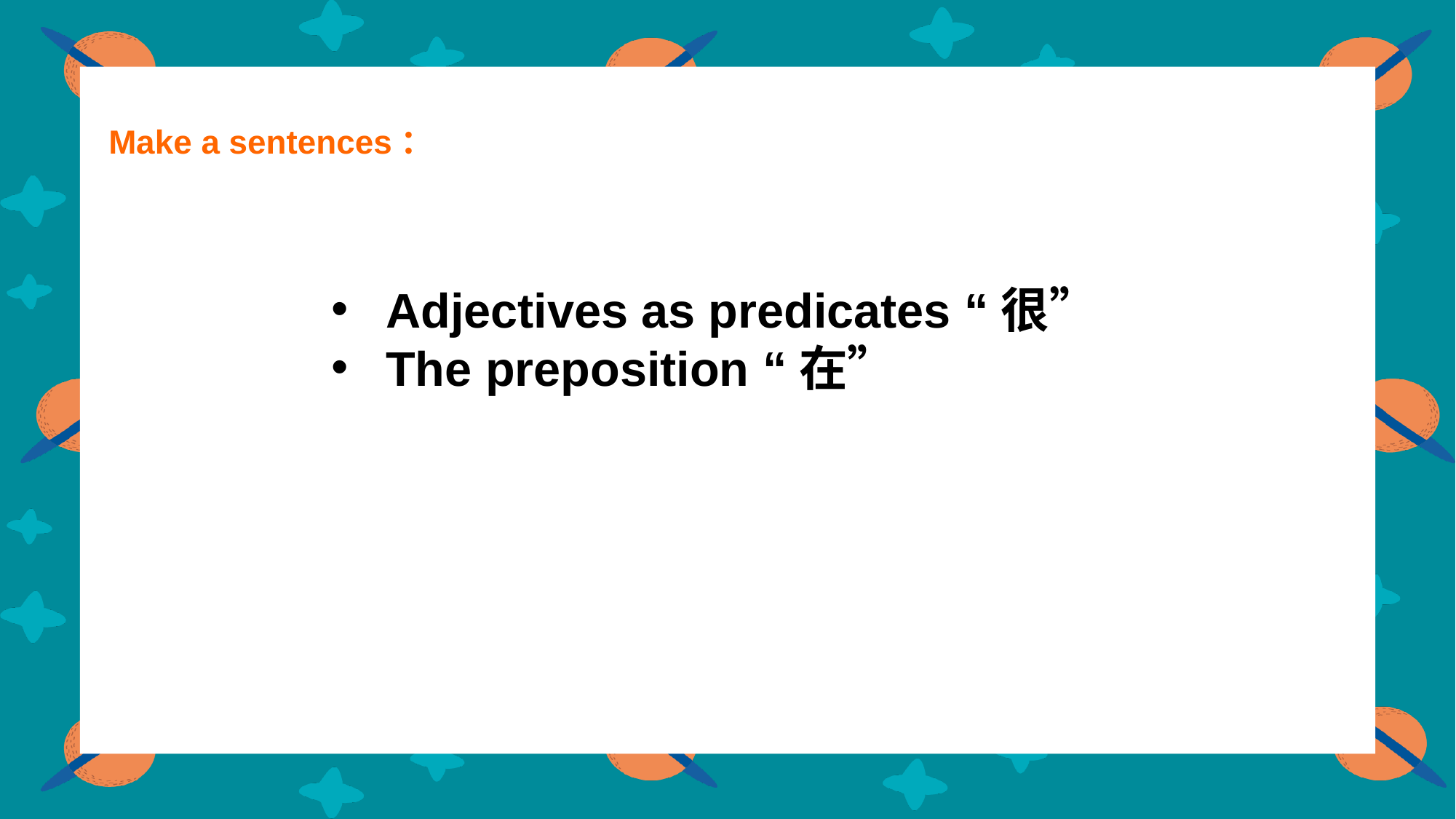

Make a sentences：
Adjectives as predicates “很”
The preposition “在”